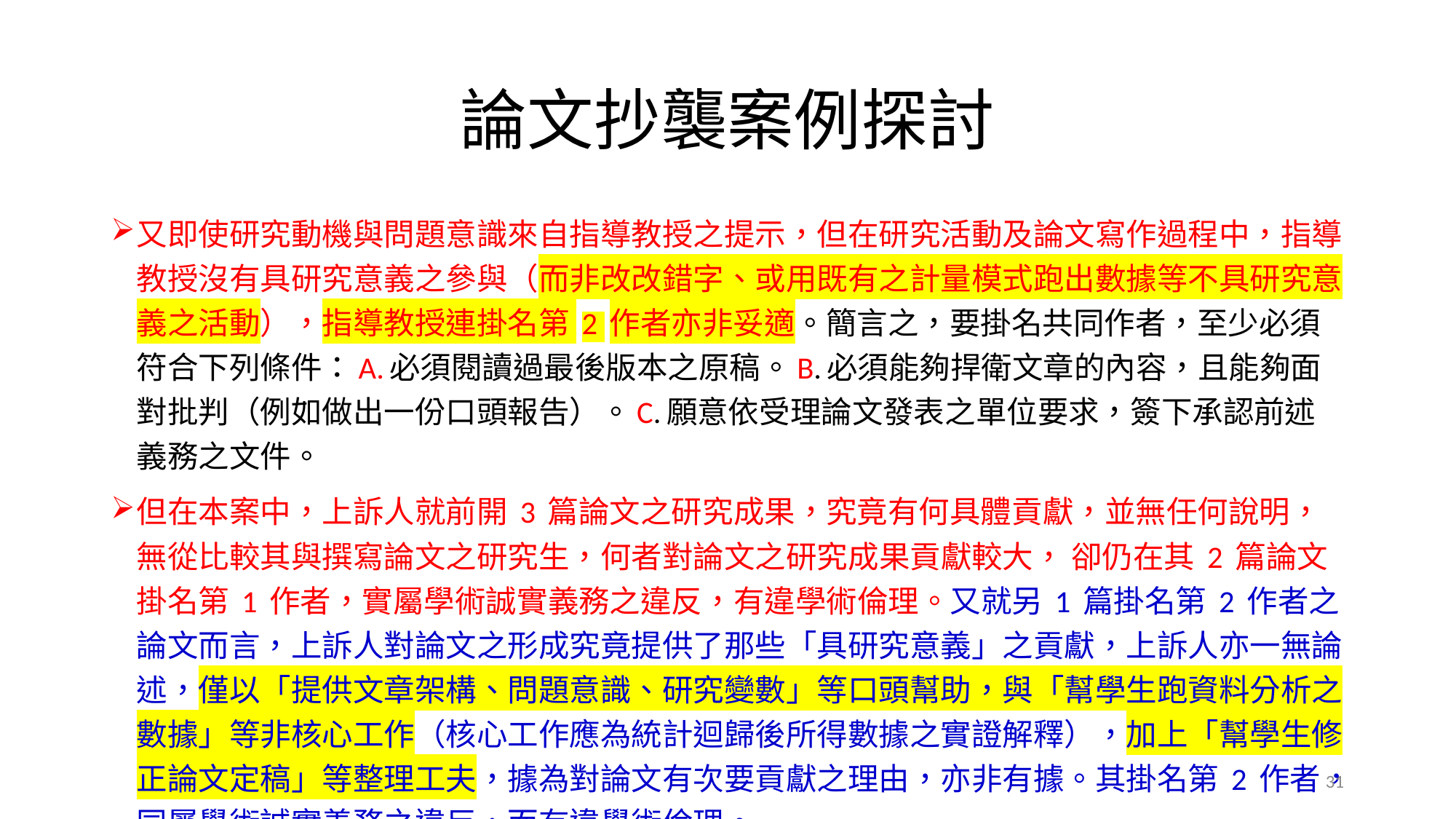

# 論文抄襲案例探討
又即使研究動機與問題意識來自指導教授之提示，但在研究活動及論文寫作過程中，指導教授沒有具研究意義之參與（而非改改錯字、或用既有之計量模式跑出數據等不具研究意義之活動），指導教授連掛名第 2 作者亦非妥適。簡言之，要掛名共同作者，至少必須符合下列條件：A.必須閱讀過最後版本之原稿。B.必須能夠捍衛文章的內容，且能夠面對批判（例如做出一份口頭報告）。C.願意依受理論文發表之單位要求，簽下承認前述義務之文件。
但在本案中，上訴人就前開 3 篇論文之研究成果，究竟有何具體貢獻，並無任何說明，無從比較其與撰寫論文之研究生，何者對論文之研究成果貢獻較大， 卻仍在其 2 篇論文掛名第 1 作者，實屬學術誠實義務之違反，有違學術倫理。又就另 1 篇掛名第 2 作者之論文而言，上訴人對論文之形成究竟提供了那些「具研究意義」之貢獻，上訴人亦一無論述，僅以「提供文章架構、問題意識、研究變數」等口頭幫助，與「幫學生跑資料分析之數據」等非核心工作（核心工作應為統計迴歸後所得數據之實證解釋），加上「幫學生修正論文定稿」等整理工夫，據為對論文有次要貢獻之理由，亦非有據。其掛名第 2 作者，同屬學術誠實義務之違反，而有違學術倫理。

31